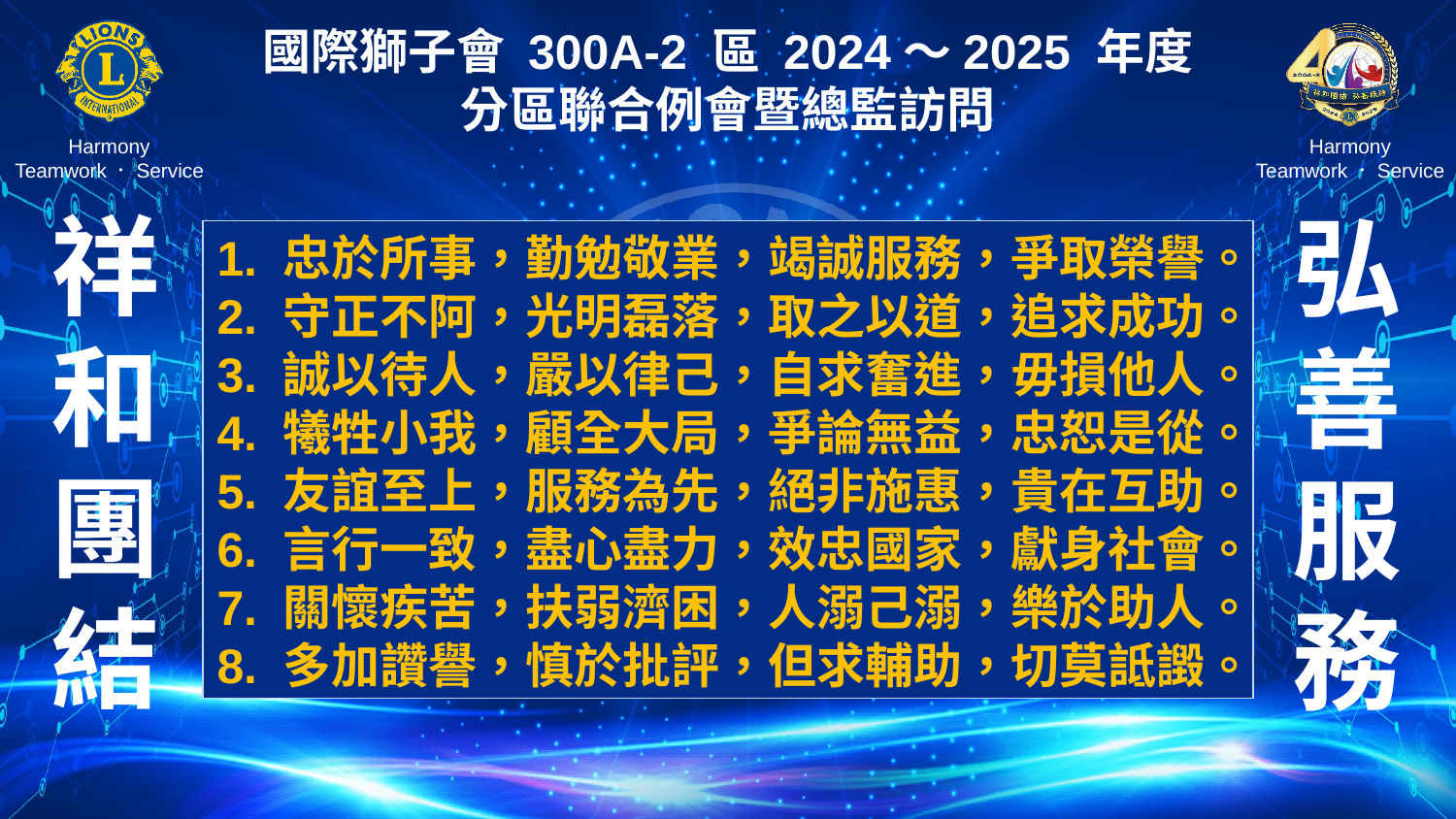

1. 忠於所事，勤勉敬業，竭誠服務，爭取榮譽。
2. 守正不阿，光明磊落，取之以道，追求成功。
3. 誠以待人，嚴以律己，自求奮進，毋損他人。
4. 犧牲小我，顧全大局，爭論無益，忠恕是從。
5. 友誼至上，服務為先，絕非施惠，貴在互助。
6. 言行一致，盡心盡力，效忠國家，獻身社會。
7. 關懷疾苦，扶弱濟困，人溺己溺，樂於助人。
8. 多加讚譽，慎於批評，但求輔助，切莫詆譭。